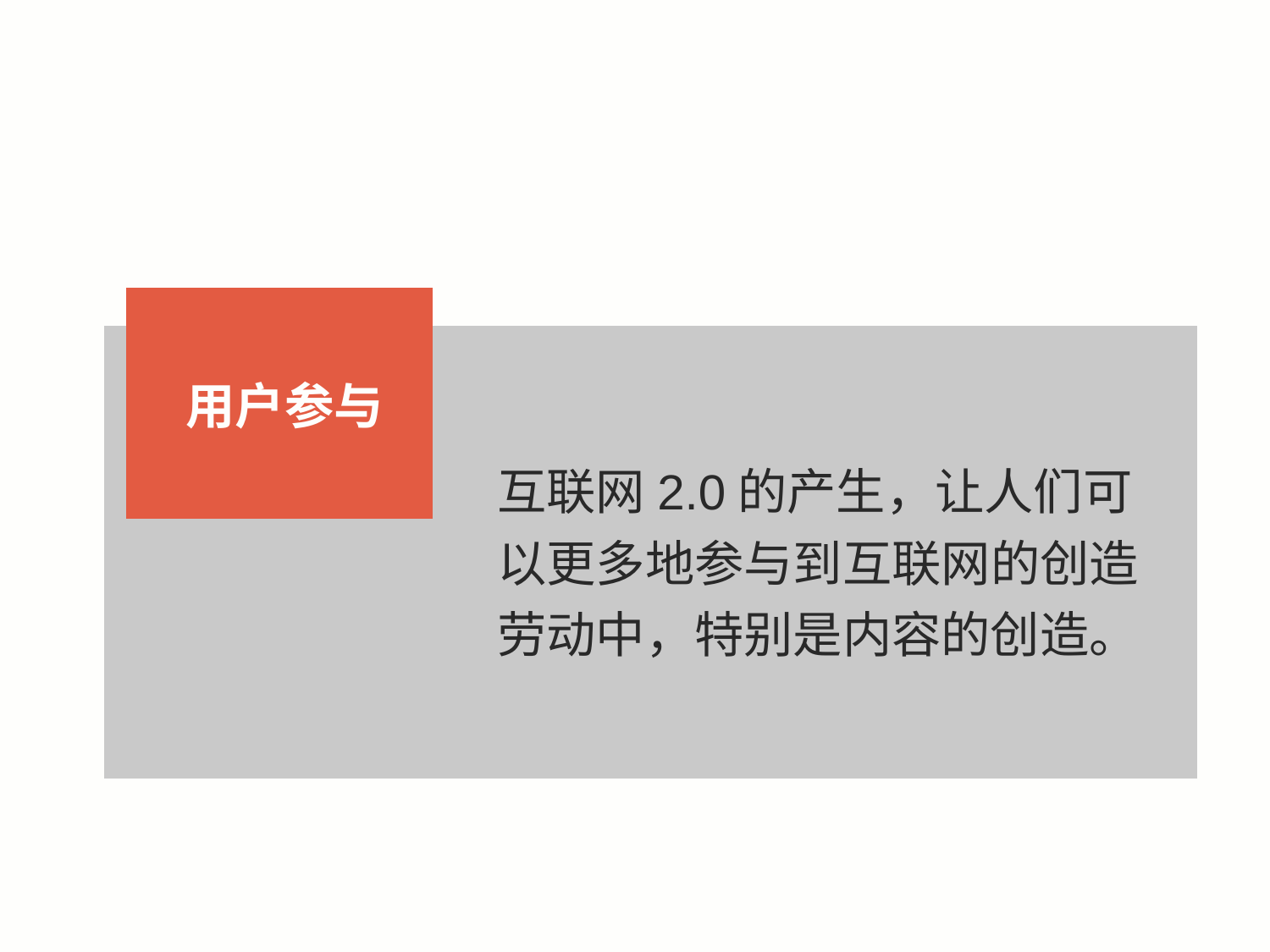

用户参与
互联网2.0的产生，让人们可以更多地参与到互联网的创造劳动中，特别是内容的创造。